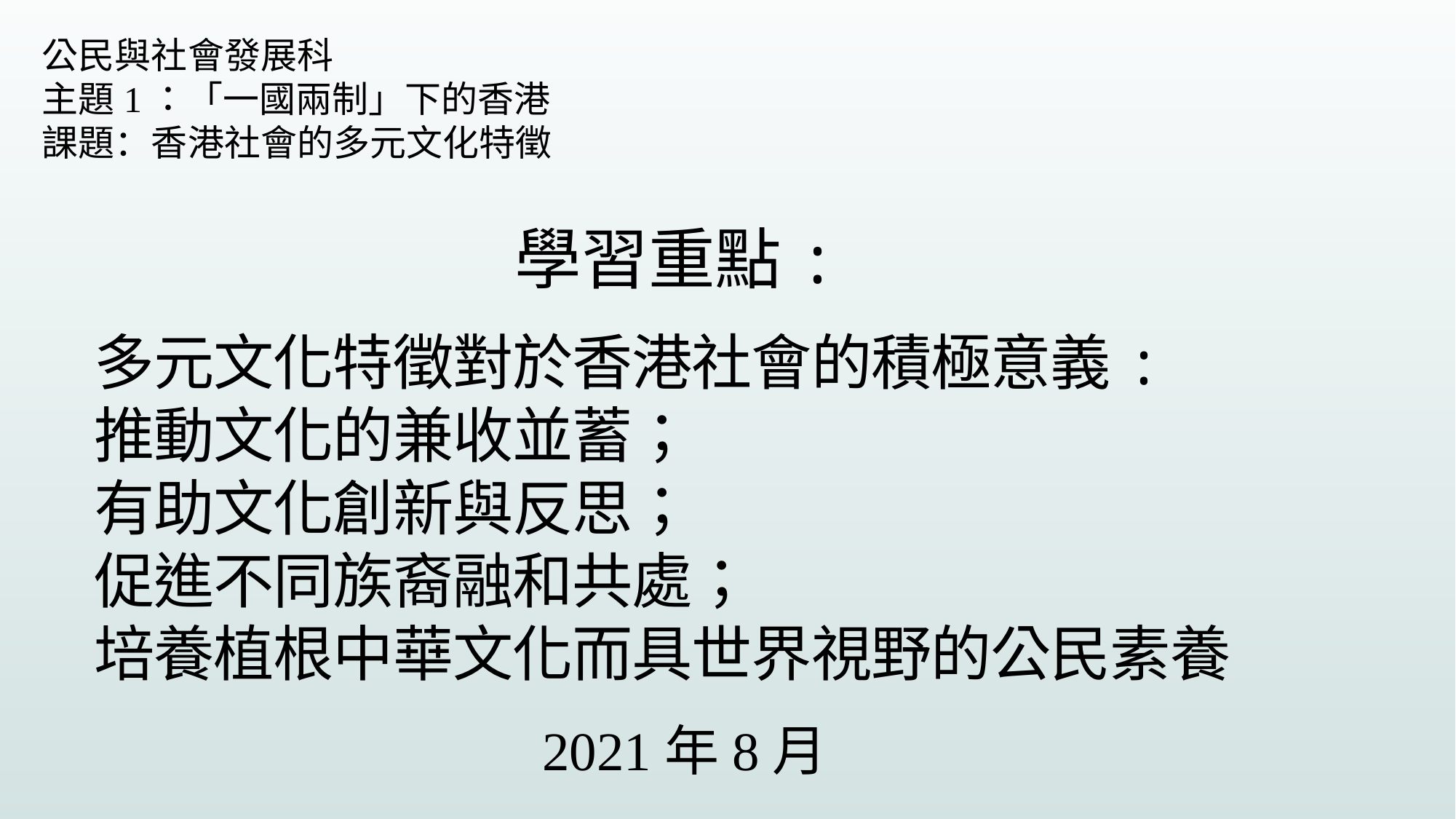

公民與社會發展科
主題1：「一國兩制」下的香港
課題：香港社會的多元文化特徵
學習重點:
多元文化特徵對於香港社會的積極意義:
推動文化的兼收並蓄；
有助文化創新與反思；
促進不同族裔融和共處；
培養植根中華文化而具世界視野的公民素養
2021年8月